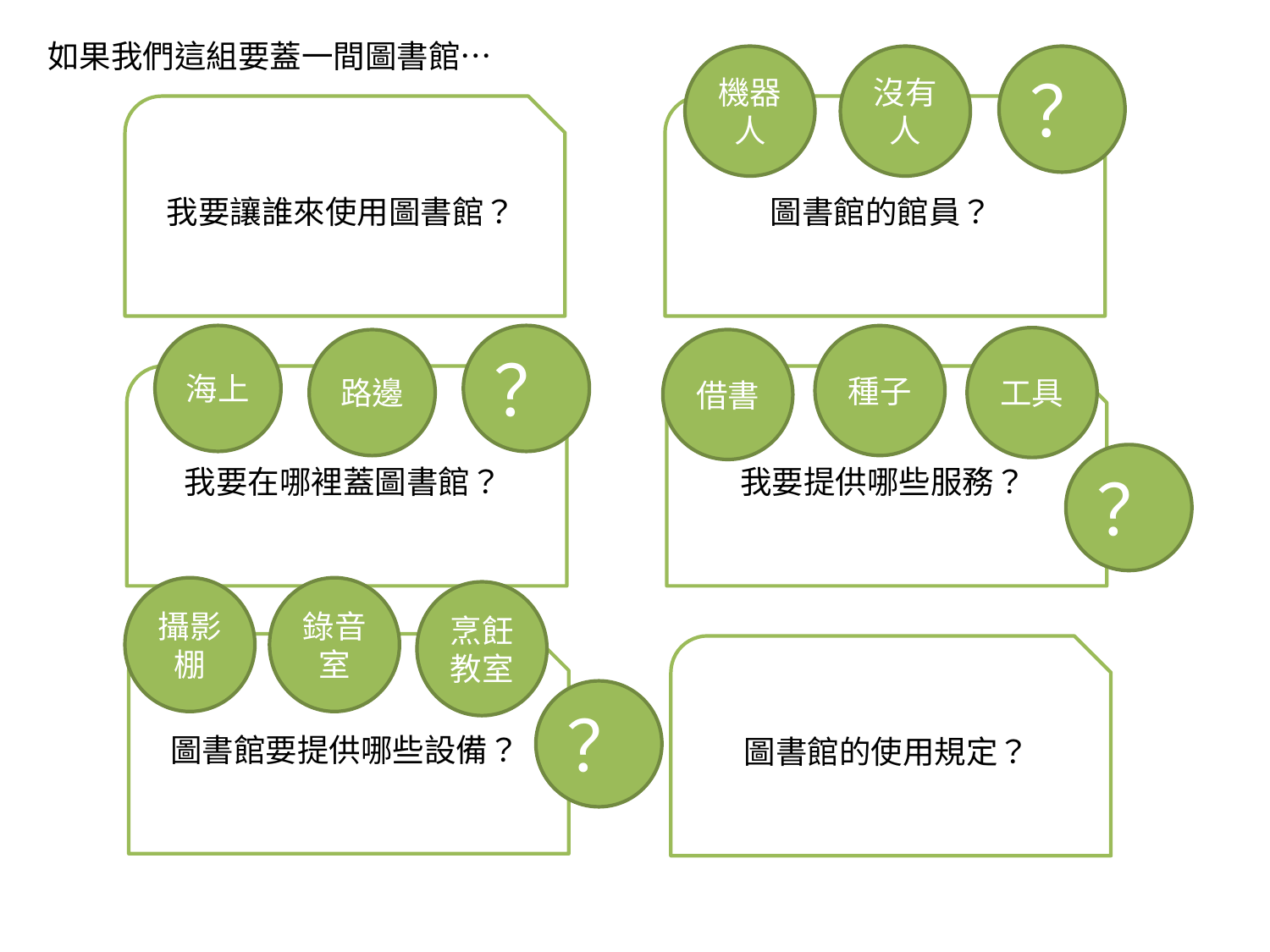

如果我們這組要蓋一間圖書館…
機器人
沒有人
？
我要讓誰來使用圖書館？
圖書館的館員？
海上
？
種子
工具
路邊
借書
我要在哪裡蓋圖書館？
我要提供哪些服務？
？
攝影棚
錄音室
烹飪教室
圖書館要提供哪些設備？
圖書館的使用規定？
？